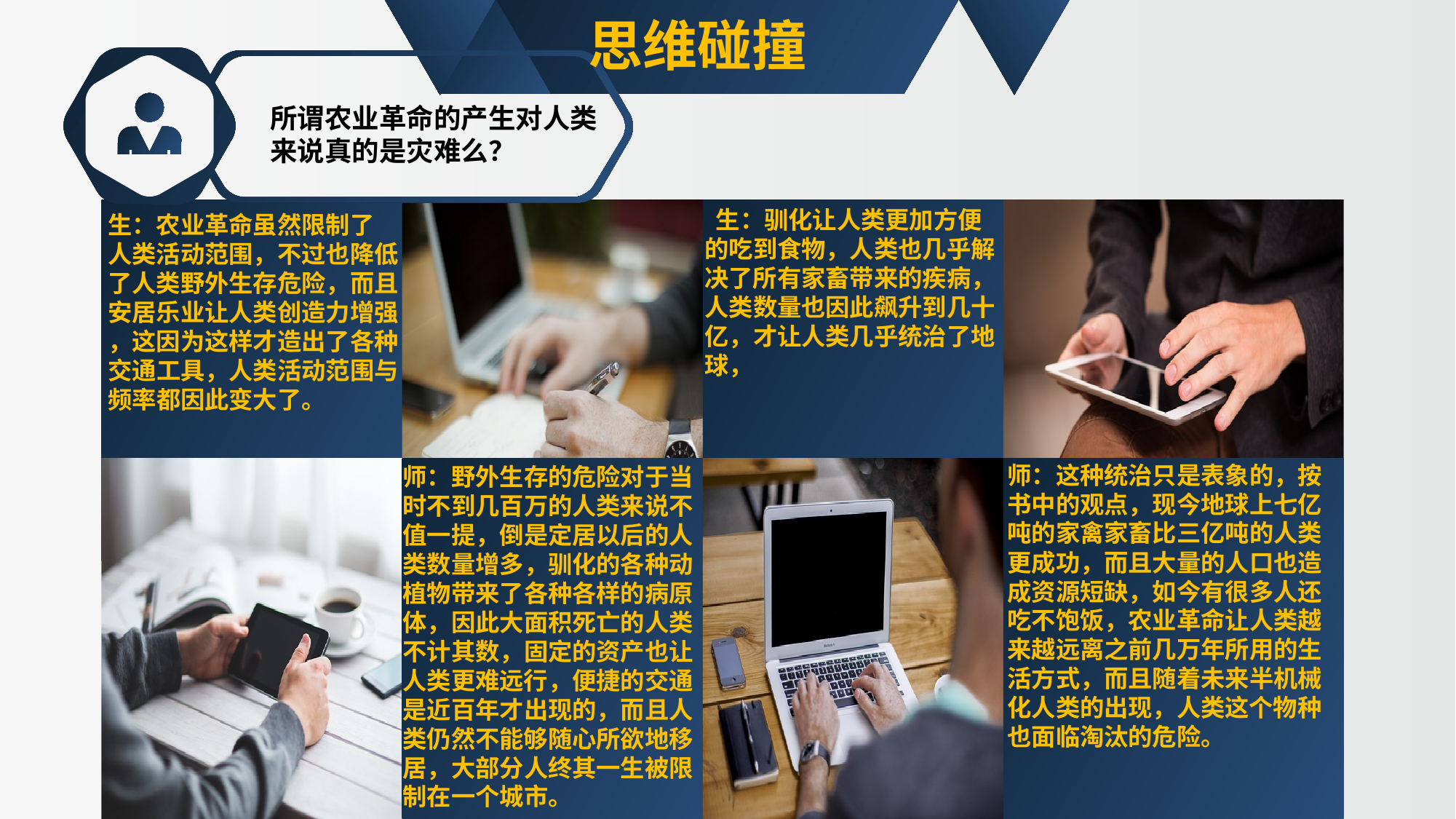

思维碰撞

所谓农业革命的产生对人类
来说真的是灾难么？

 生：驯化让人类更加方便
的吃到食物，人类也几乎解
决了所有家畜带来的疾病，
人类数量也因此飙升到几十
亿，才让人类几乎统治了地
球，

生：农业革命虽然限制了
人类活动范围，不过也降低
了人类野外生存危险，而且
安居乐业让人类创造力增强
，这因为这样才造出了各种
交通工具，人类活动范围与
频率都因此变大了。

师：这种统治只是表象的，按书中的观点，现今地球上七亿吨的家禽家畜比三亿吨的人类更成功，而且大量的人口也造成资源短缺，如今有很多人还吃不饱饭，农业革命让人类越来越远离之前几万年所用的生活方式，而且随着未来半机械化人类的出现，人类这个物种也面临淘汰的危险。

师：野外生存的危险对于当
时不到几百万的人类来说不
值一提，倒是定居以后的人
类数量增多，驯化的各种动
植物带来了各种各样的病原
体，因此大面积死亡的人类
不计其数，固定的资产也让
人类更难远行，便捷的交通
是近百年才出现的，而且人
类仍然不能够随心所欲地移
居，大部分人终其一生被限
制在一个城市。